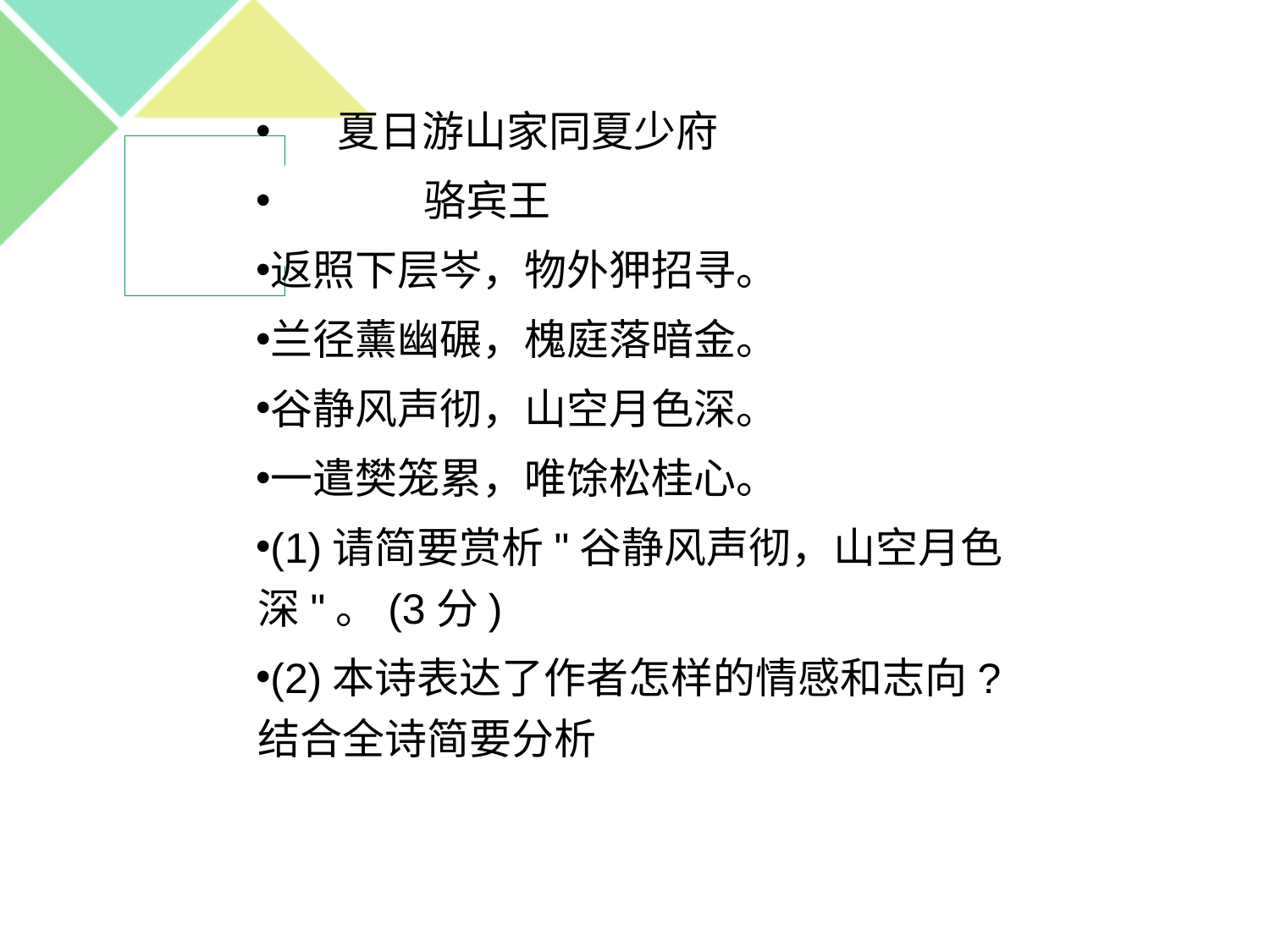

夏日游山家同夏少府
               骆宾王
返照下层岑，物外狎招寻。
兰径薰幽碾，槐庭落暗金。
谷静风声彻，山空月色深。
一遣樊笼累，唯馀松桂心。
(1)请简要赏析"谷静风声彻，山空月色深"。(3分)
(2)本诗表达了作者怎样的情感和志向?结合全诗简要分析